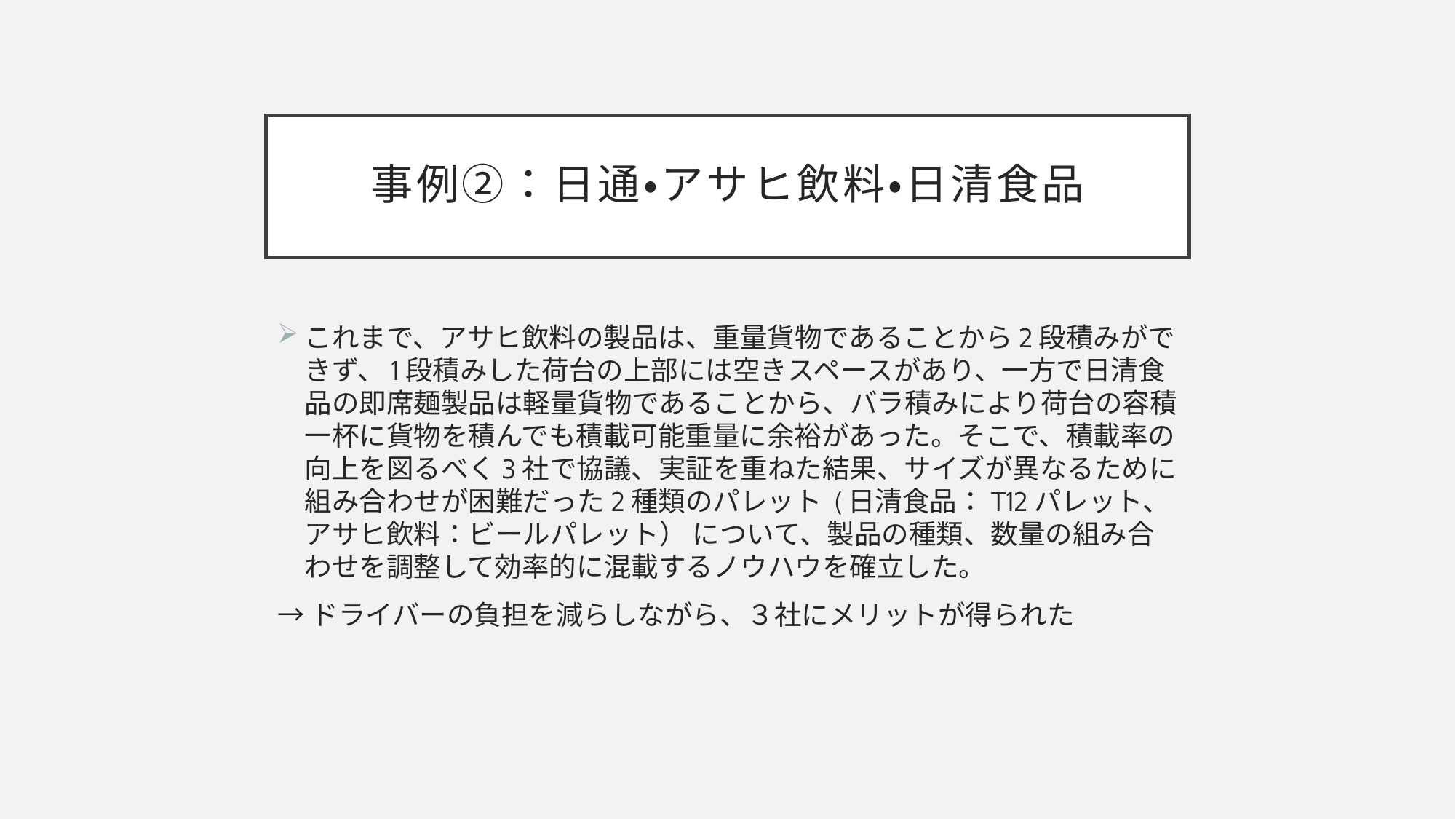

# 事例②：日通・アサヒ飲料・日清食品
これまで、アサヒ飲料の製品は、重量貨物であることから2段積みができず、1段積みした荷台の上部には空きスペースがあり、一方で日清食品の即席麺製品は軽量貨物であることから、バラ積みにより荷台の容積一杯に貨物を積んでも積載可能重量に余裕があった。そこで、積載率の向上を図るべく3社で協議、実証を重ねた結果、サイズが異なるために組み合わせが困難だった2種類のパレット (日清食品：T12パレット、アサヒ飲料：ビールパレット） について、製品の種類、数量の組み合わせを調整して効率的に混載するノウハウを確立した。
→ドライバーの負担を減らしながら、３社にメリットが得られた